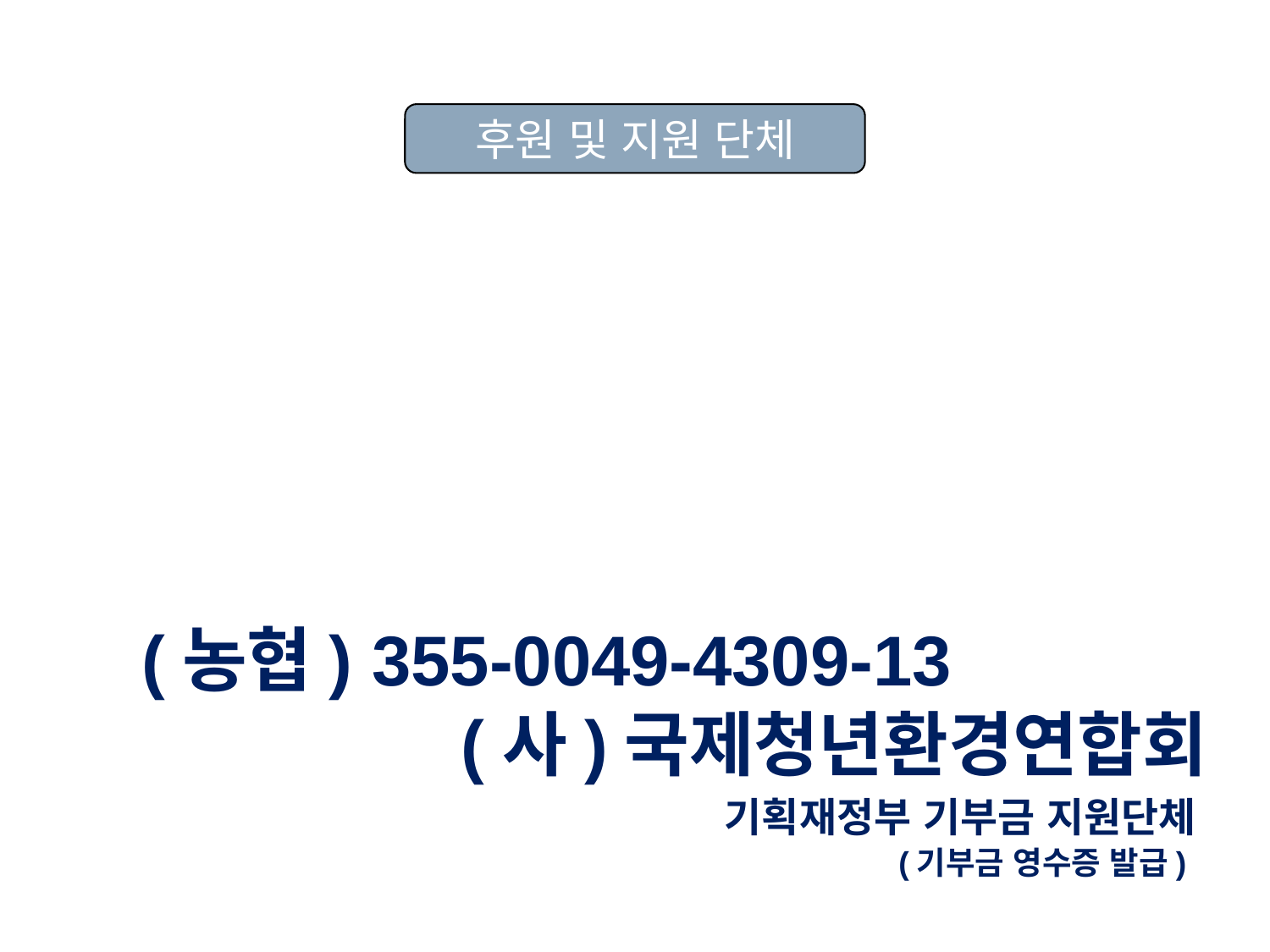

후원 및 지원 단체
(농협) 355-0049-4309-13                         (사)국제청년환경연합회
기획재정부 기부금 지원단체
(기부금 영수증 발급)